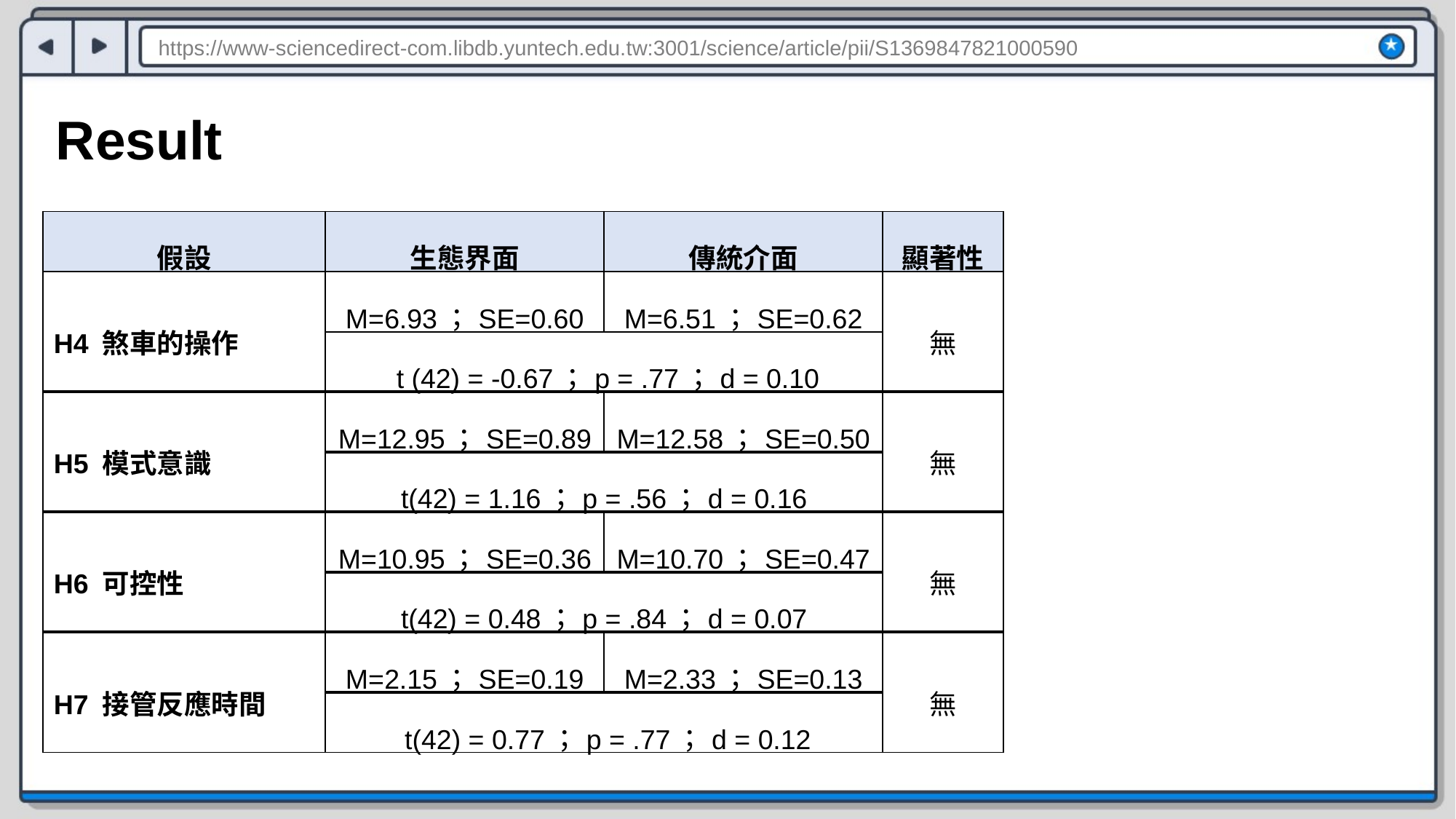

https://www-sciencedirect-com.libdb.yuntech.edu.tw:3001/science/article/pii/S1369847821000590
Result
| 假設 | 生態界面 | 傳統介面 | 顯著性 |
| --- | --- | --- | --- |
| H4 煞車的操作 | M=6.93；SE=0.60 | M=6.51；SE=0.62 | 無 |
|  | t (42) = -0.67；p = .77；d = 0.10 |  |  |
| H5 模式意識 | M=12.95；SE=0.89 | M=12.58；SE=0.50 | 無 |
|  | t(42) = 1.16；p = .56；d = 0.16 |  |  |
| H6 可控性 | M=10.95；SE=0.36 | M=10.70；SE=0.47 | 無 |
|  | t(42) = 0.48；p = .84；d = 0.07 |  |  |
| H7 接管反應時間 | M=2.15；SE=0.19 | M=2.33；SE=0.13 | 無 |
|  | t(42) = 0.77；p = .77；d = 0.12 |  |  |